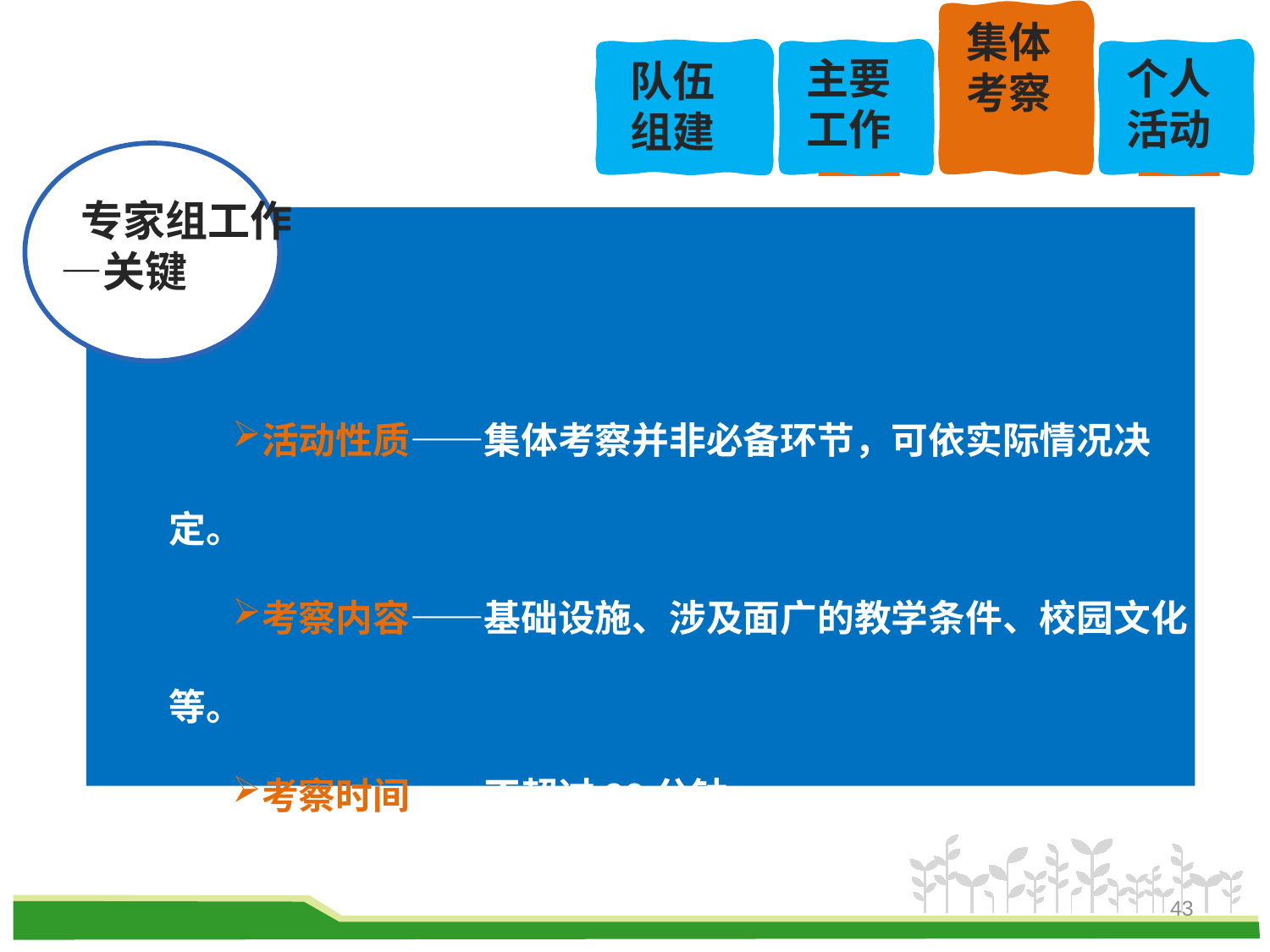

集体考察
课程
介绍

队伍
组建
课程
介绍

主要工作
课程
介绍

个人活动
课程
介绍

 专家组工作—关键

活动性质——集体考察并非必备环节，可依实际情况决定。
考察内容——基础设施、涉及面广的教学条件、校园文化等。
考察时间——不超过90分钟。
43